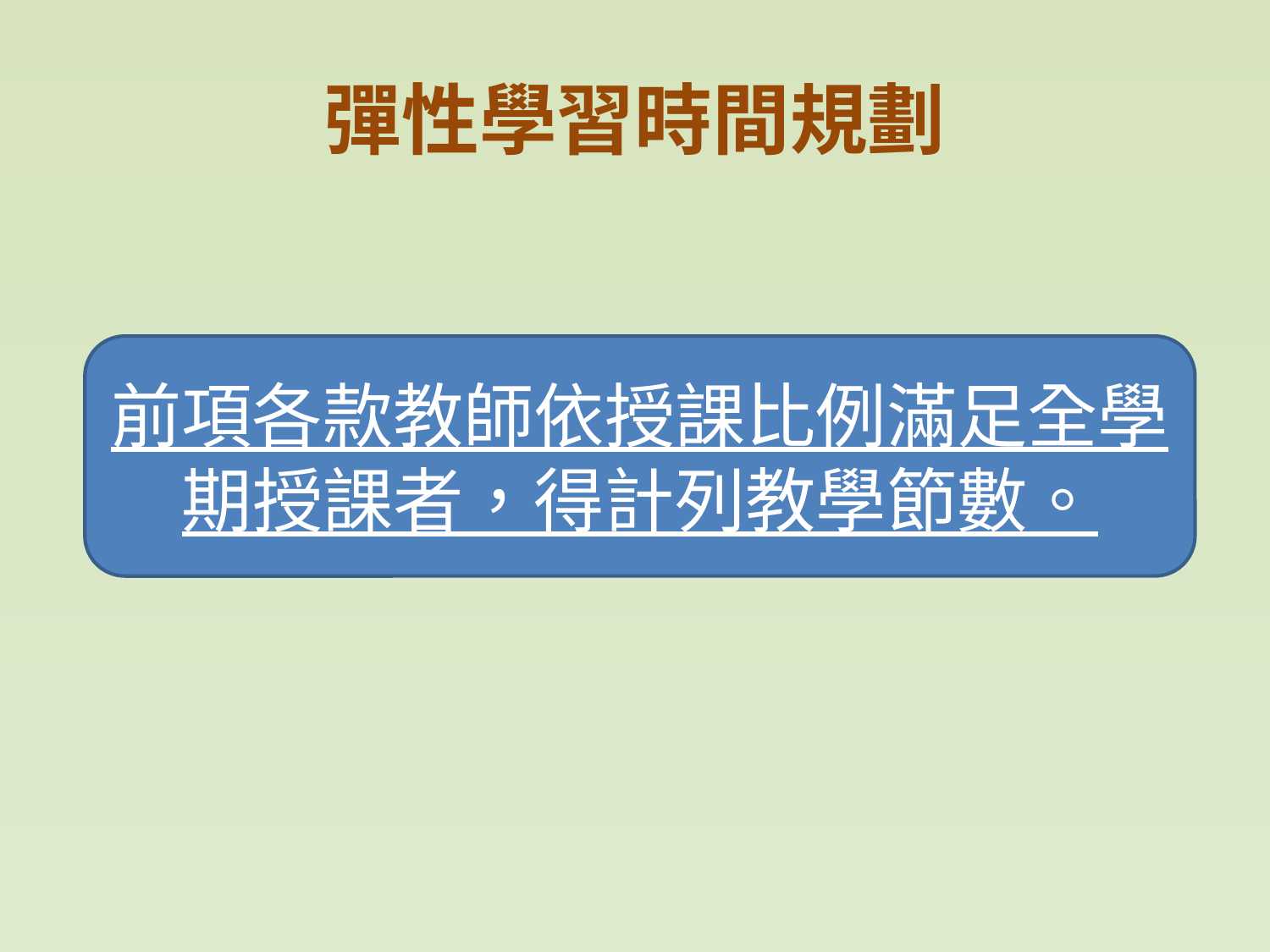

# 彈性學習時間規劃
前項各款教師依授課比例滿足全學期授課者，得計列教學節數。